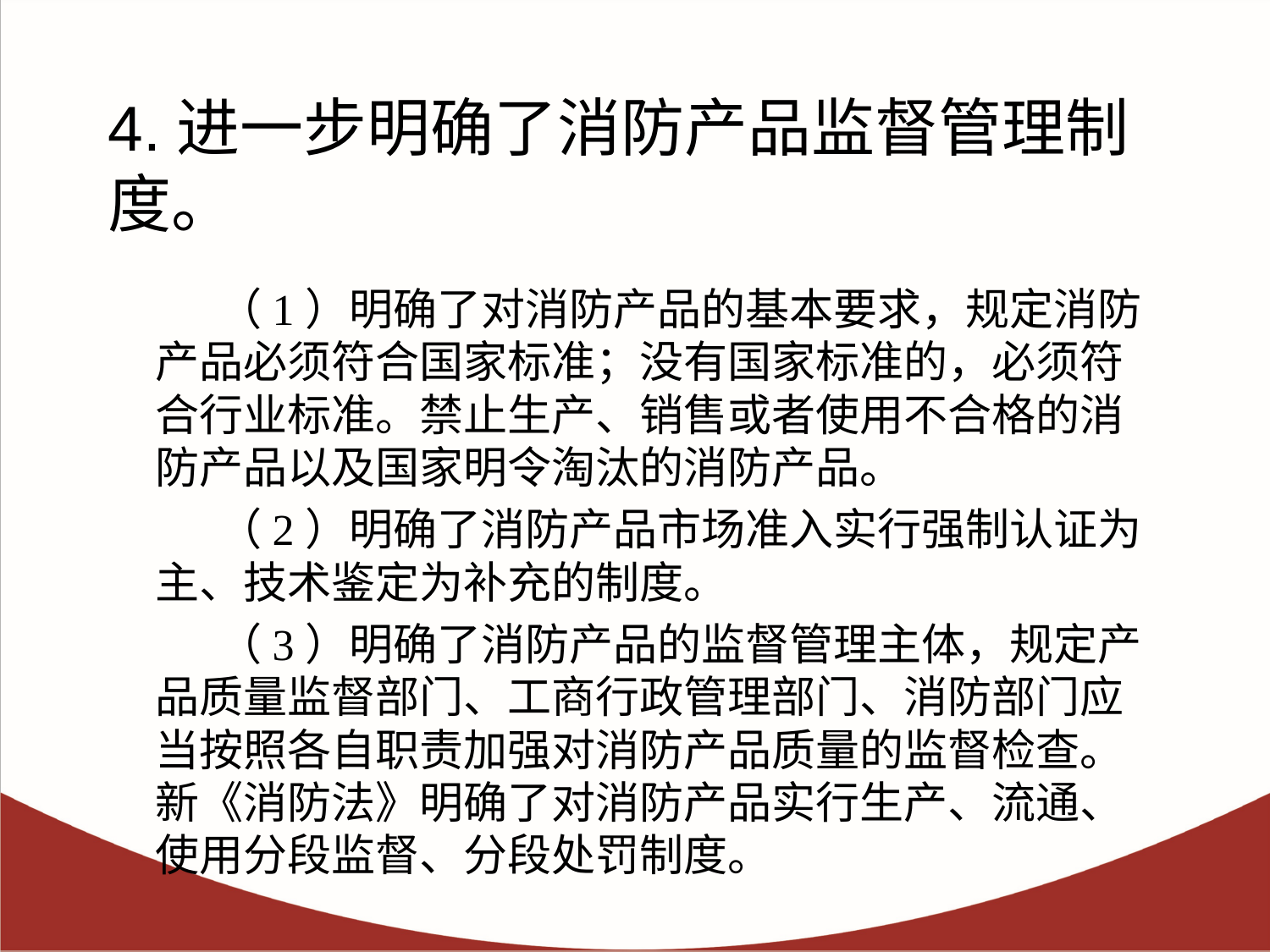

# 4.进一步明确了消防产品监督管理制度。
          （1）明确了对消防产品的基本要求，规定消防产品必须符合国家标准；没有国家标准的，必须符合行业标准。禁止生产、销售或者使用不合格的消防产品以及国家明令淘汰的消防产品。
          （2）明确了消防产品市场准入实行强制认证为主、技术鉴定为补充的制度。
          （3）明确了消防产品的监督管理主体，规定产品质量监督部门、工商行政管理部门、消防部门应当按照各自职责加强对消防产品质量的监督检查。新《消防法》明确了对消防产品实行生产、流通、使用分段监督、分段处罚制度。